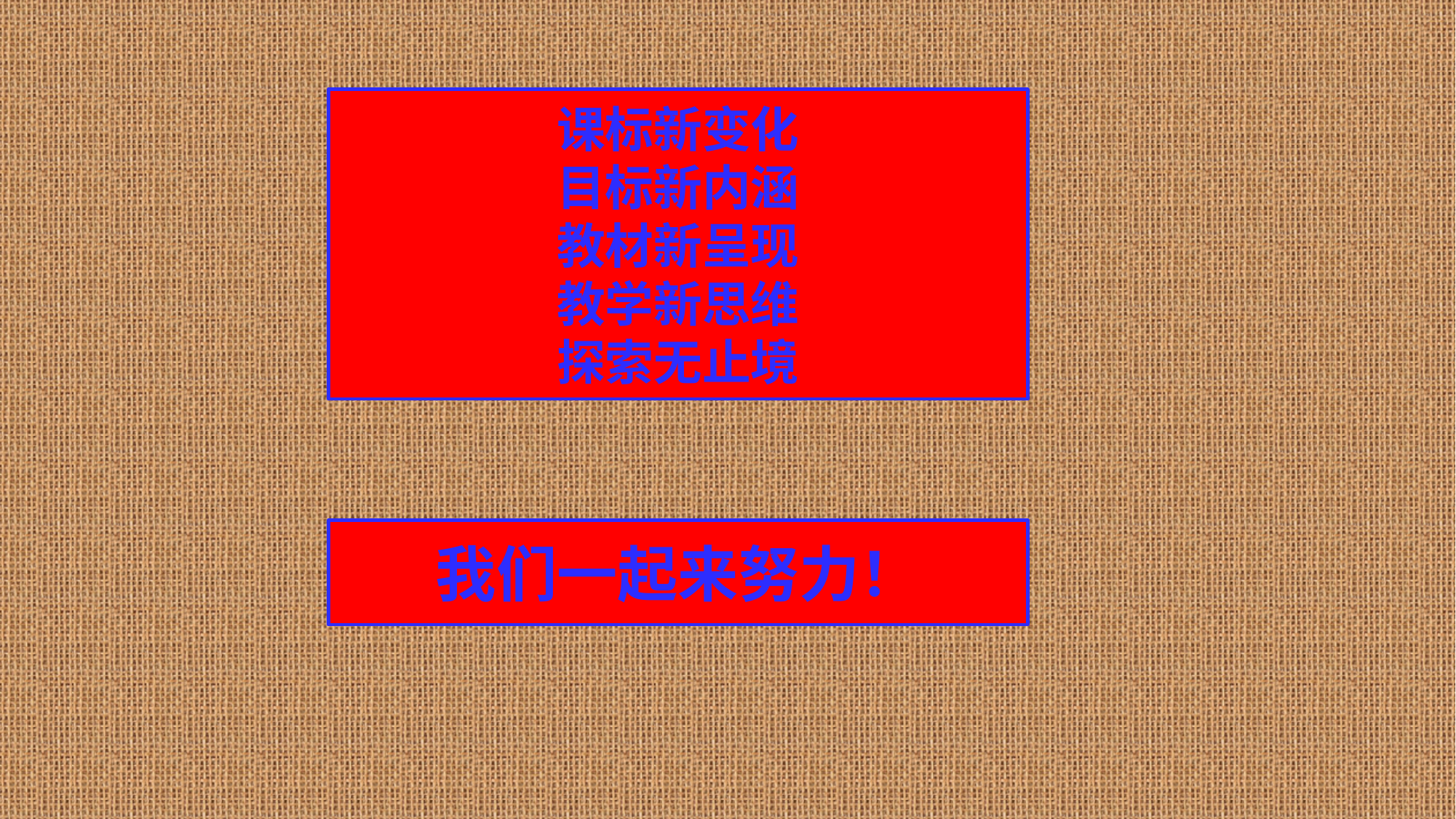

课标新变化
目标新内涵
教材新呈现
教学新思维
探索无止境

我们一起来努力！